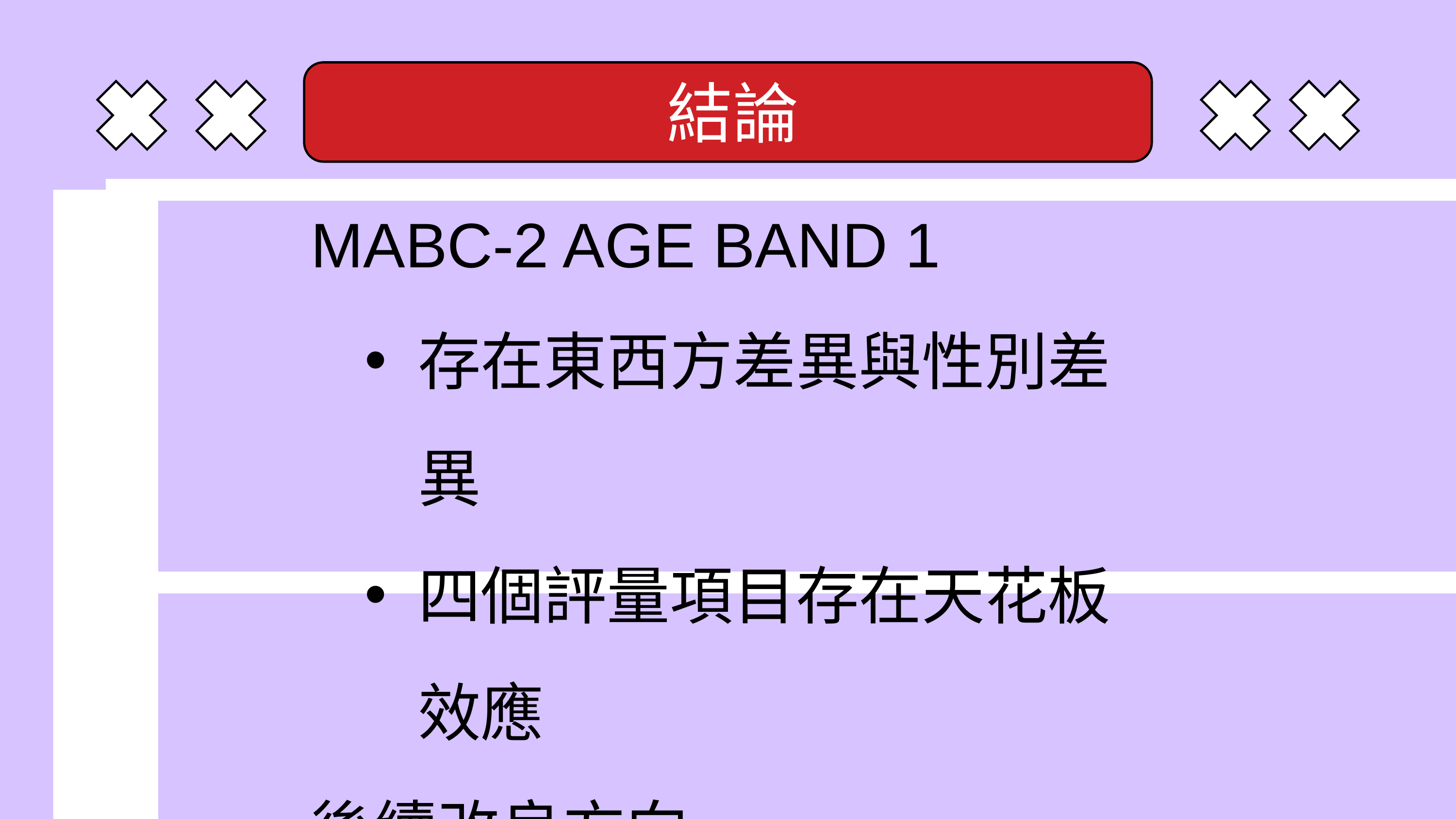

結論

MABC-2 AGE BAND 1
存在東西方差異與性別差異
四個評量項目存在天花板效應
後續改良方向
依性別發展臺灣常模